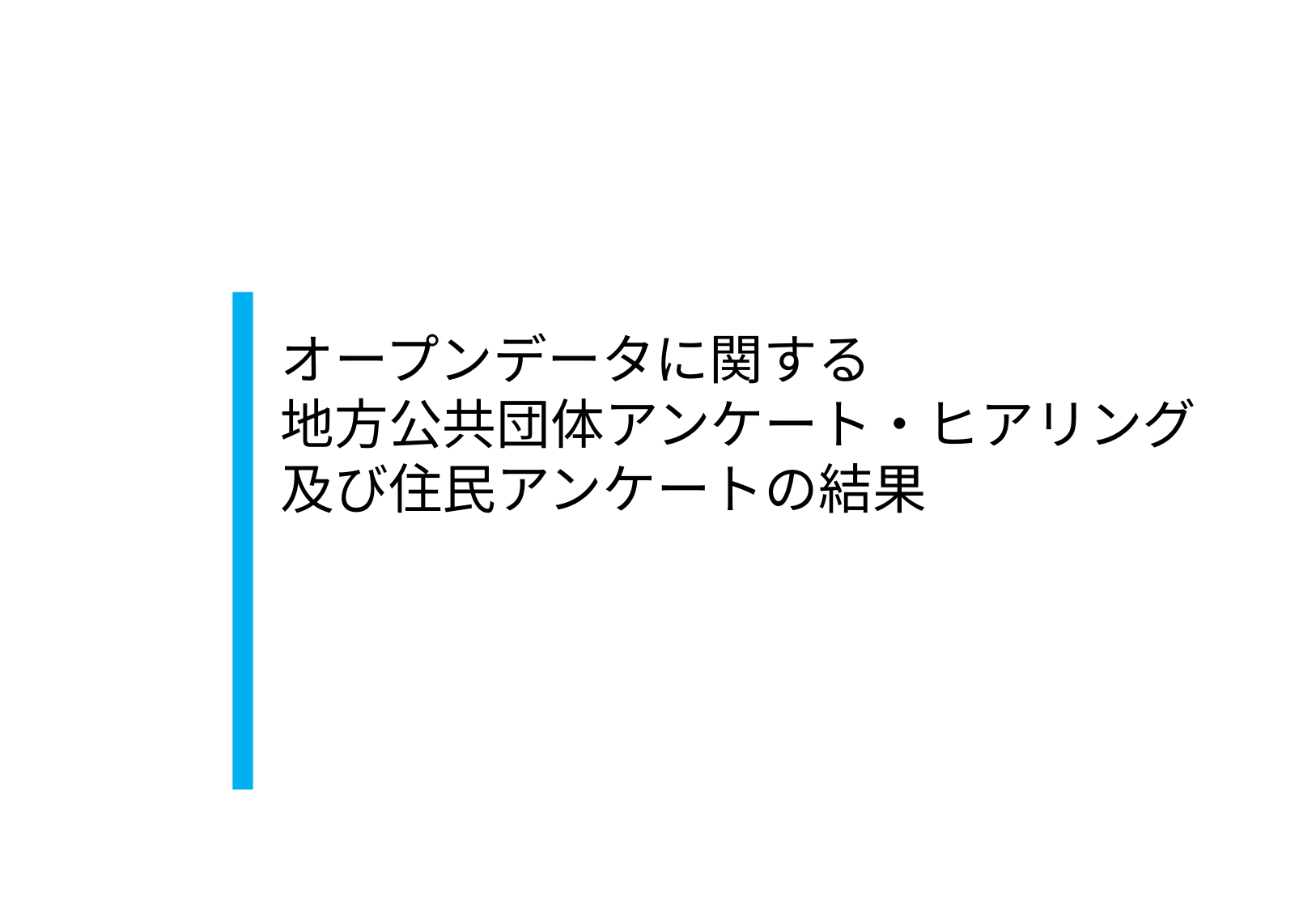

# オープンデータに関する 地方公共団体アンケート・ヒアリング及び住民アンケートの結果